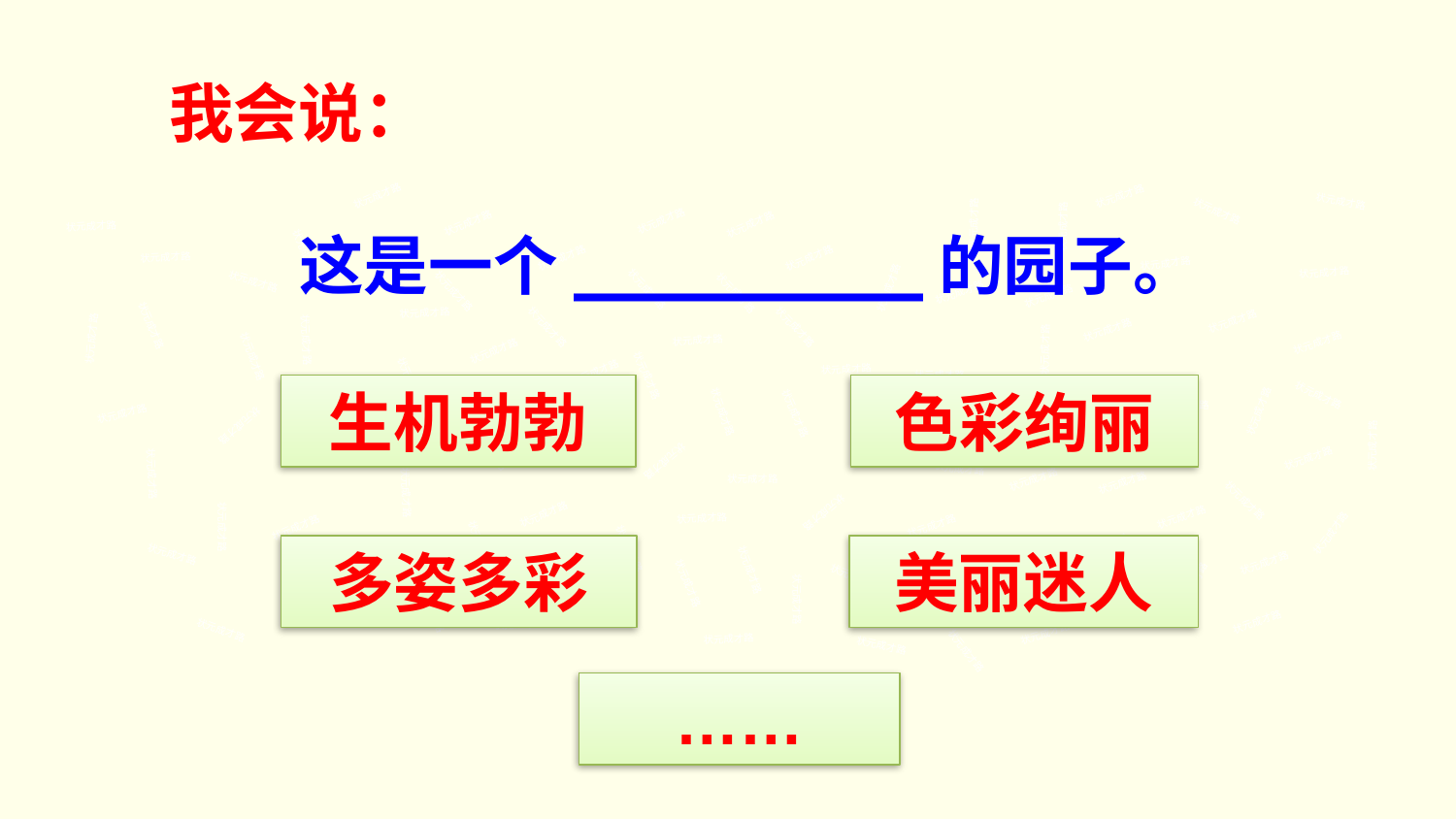

我会说：
这是一个_________的园子。
状元成才路
状元成才路
状元成才路
状元成才路
状元成才路
状元成才路
状元成才路
状元成才路
状元成才路
状元成才路
状元成才路
状元成才路
状元成才路
状元成才路
状元成才路
状元成才路
状元成才路
状元成才路
状元成才路
状元成才路
状元成才路
状元成才路
状元成才路
状元成才路
状元成才路
状元成才路
状元成才路
状元成才路
状元成才路
状元成才路
状元成才路
状元成才路
状元成才路
状元成才路
状元成才路
状元成才路
状元成才路
状元成才路
状元成才路
状元成才路
状元成才路
状元成才路
生机勃勃
色彩绚丽
状元成才路
状元成才路
状元成才路
状元成才路
状元成才路
状元成才路
状元成才路
状元成才路
状元成才路
状元成才路
状元成才路
状元成才路
状元成才路
状元成才路
状元成才路
状元成才路
状元成才路
状元成才路
状元成才路
状元成才路
状元成才路
状元成才路
状元成才路
状元成才路
状元成才路
状元成才路
状元成才路
状元成才路
状元成才路
状元成才路
状元成才路
状元成才路
状元成才路
状元成才路
状元成才路
多姿多彩
美丽迷人
状元成才路
状元成才路
状元成才路
状元成才路
状元成才路
状元成才路
状元成才路
状元成才路
状元成才路
状元成才路
状元成才路
状元成才路
状元成才路
状元成才路
状元成才路
状元成才路
状元成才路
状元成才路
状元成才路
状元成才路
状元成才路
状元成才路
状元成才路
……